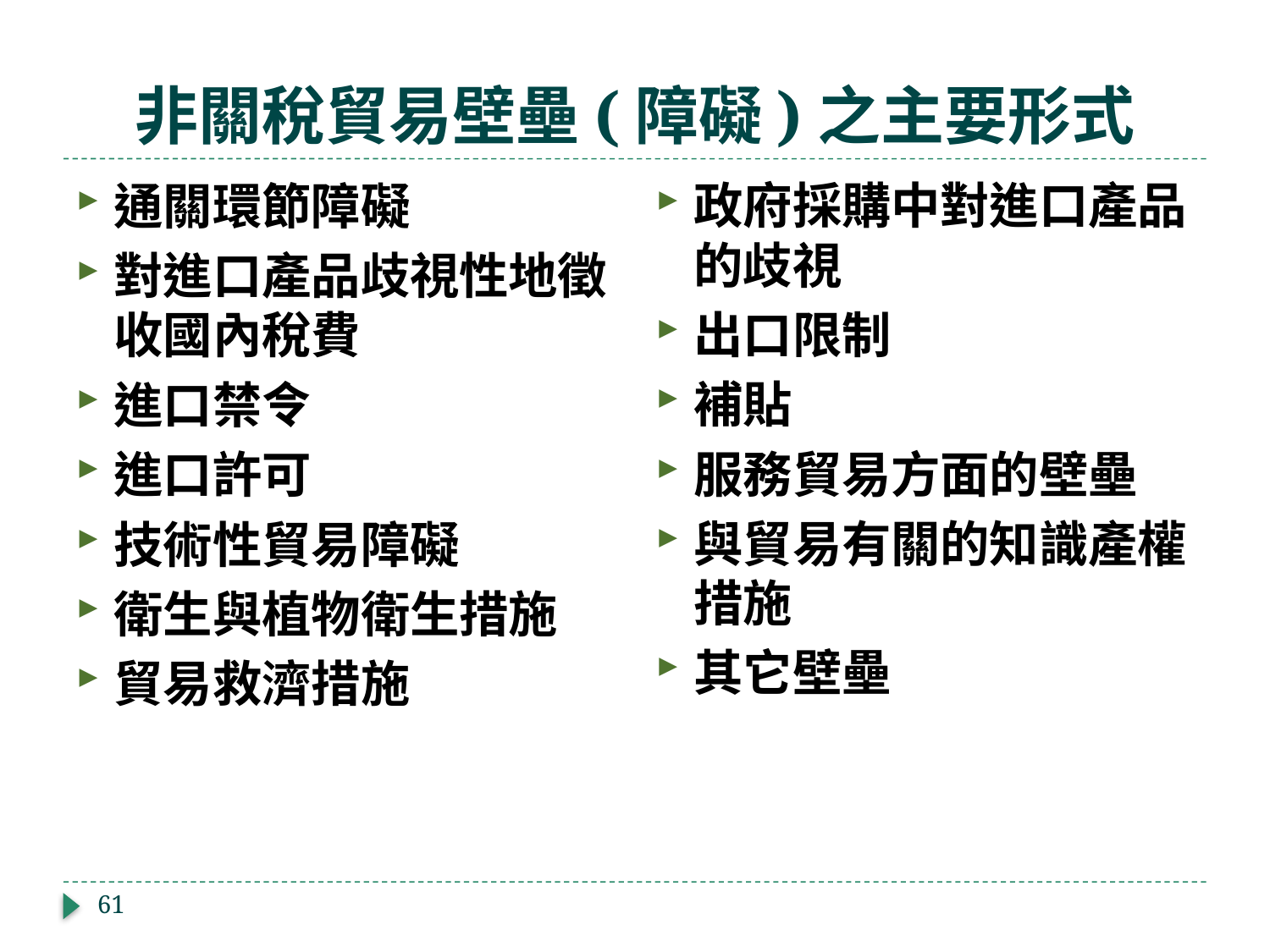

# 非關稅貿易壁壘(障礙)之主要形式
政府採購中對進口產品的歧視
出口限制
補貼
服務貿易方面的壁壘
與貿易有關的知識產權措施
其它壁壘
通關環節障礙
對進口產品歧視性地徵收國內稅費
進口禁令
進口許可
技術性貿易障礙
衛生與植物衛生措施
貿易救濟措施
61